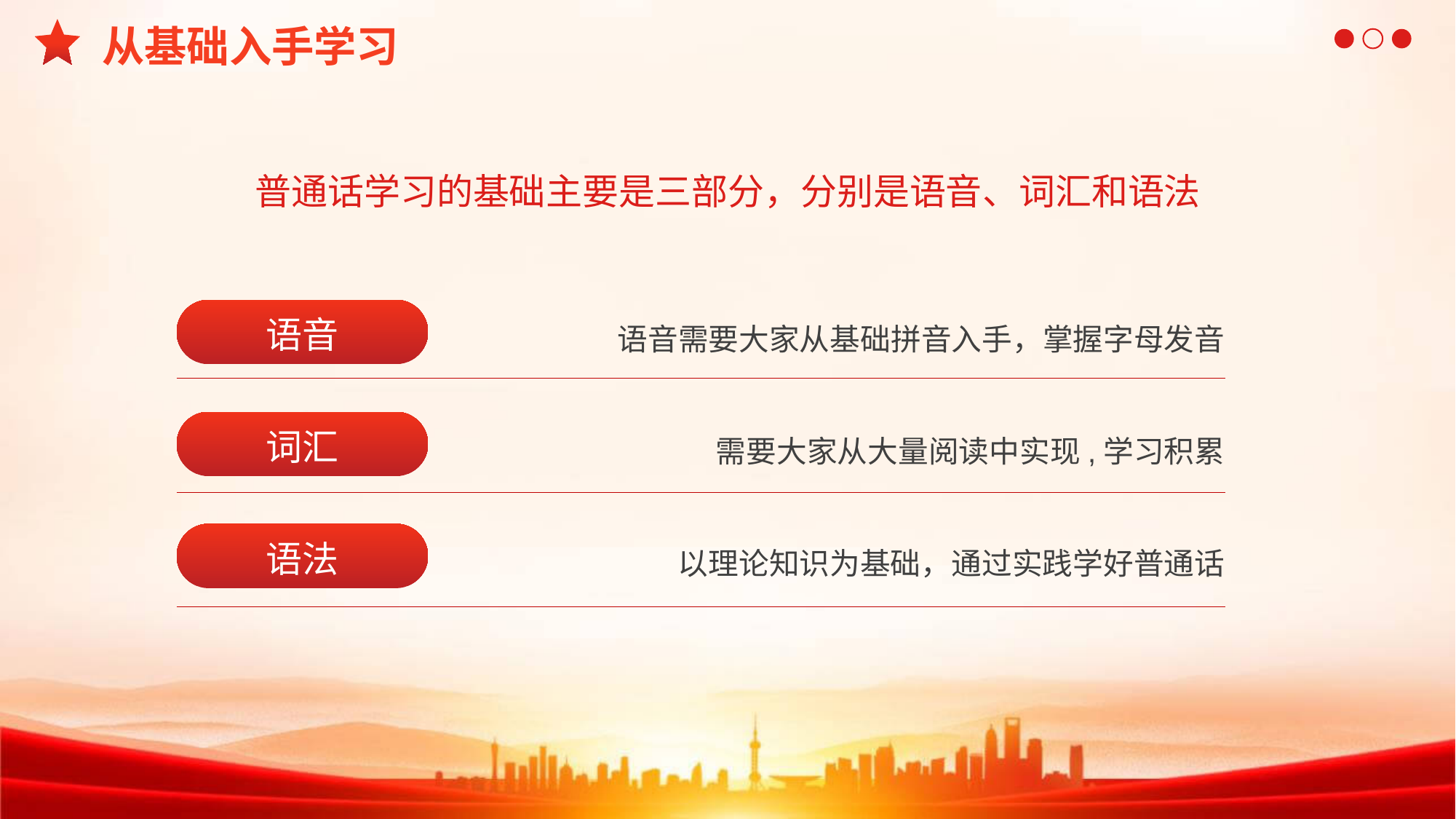

从基础入手学习

普通话学习的基础主要是三部分，分别是语音、词汇和语法
语音
语音需要大家从基础拼音入手，掌握字母发音
词汇
需要大家从大量阅读中实现,学习积累
语法
以理论知识为基础，通过实践学好普通话